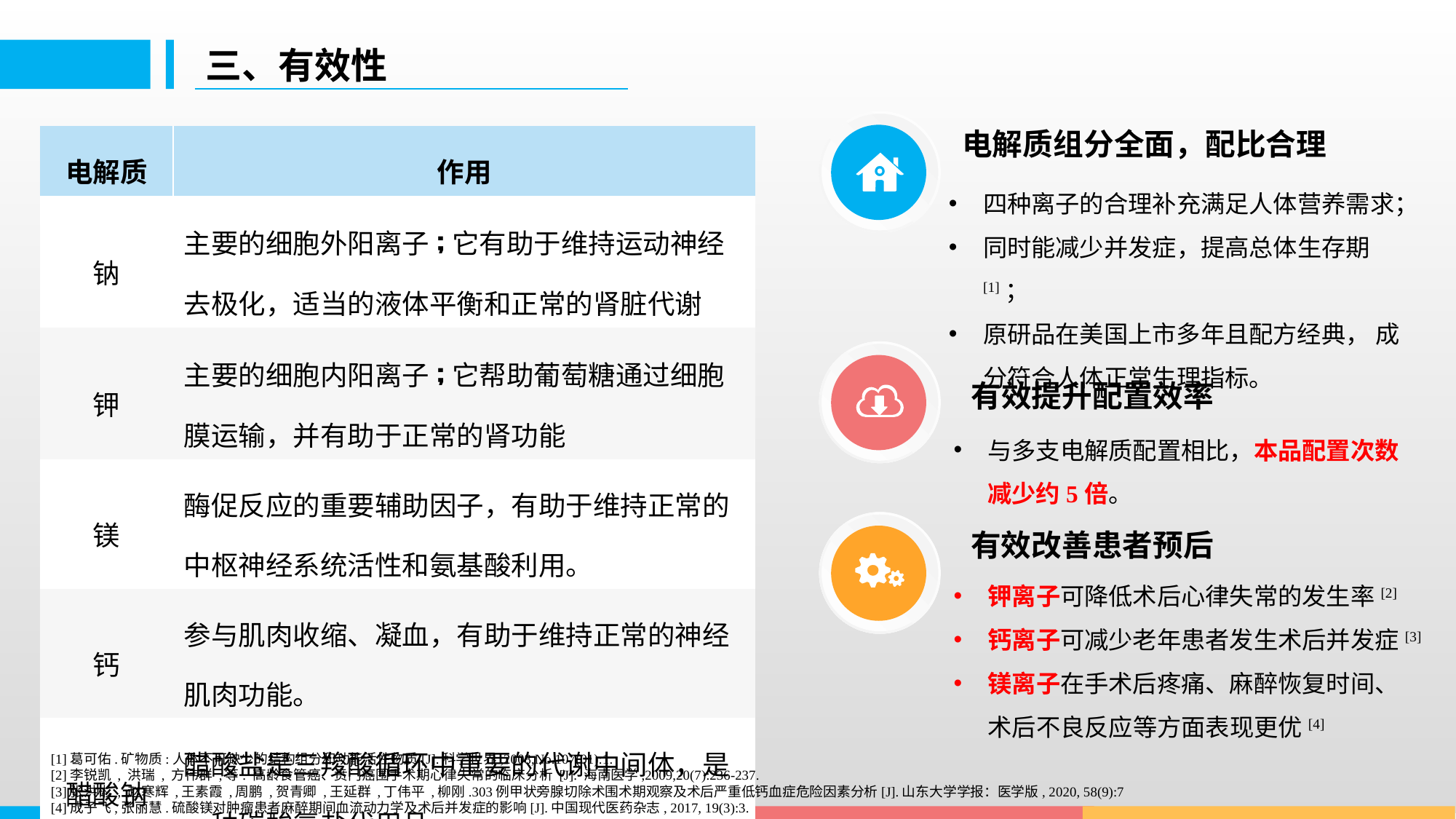

三、有效性

电解质组分全面，配比合理
| 电解质 | 作用 |
| --- | --- |
| 钠 | 主要的细胞外阳离子;它有助于维持运动神经去极化，适当的液体平衡和正常的肾脏代谢 |
| 钾 | 主要的细胞内阳离子;它帮助葡萄糖通过细胞膜运输，并有助于正常的肾功能 |
| 镁 | 酶促反应的重要辅助因子，有助于维持正常的中枢神经系统活性和氨基酸利用。 |
| 钙 | 参与肌肉收缩、凝血，有助于维持正常的神经肌肉功能。 |
| 醋酸钠 | 醋酸盐是三羧酸循环中重要的代谢中间体，是一种碳酸氢盐代用品。 |

四种离子的合理补充满足人体营养需求；
同时能减少并发症，提高总体生存期[1]；
原研品在美国上市多年且配方经典， 成分符合人体正常生理指标。

有效提升配置效率

与多支电解质配置相比，本品配置次数减少约5倍。

有效改善患者预后

钾离子可降低术后心律失常的发生率[2]
钙离子可减少老年患者发生术后并发症[3]
镁离子在手术后疼痛、麻醉恢复时间、术后不良反应等方面表现更优[4]
[1]葛可佑.矿物质:人体不可缺少的结构组分和功能活性物质[J].科学世界,2008,No.107(01):1.
[2]李锐凯 , 洪瑞 , ⽅伟群 ,等. ⾼龄⾷管癌、贲门癌围⼿术期⼼律失常的临床分析 [J]. 海南医学,2009,20(7):236-237.
[3]张洪彬 , 赵寒辉 ,王素霞 ,周鹏 ,贺青卿 ,王延群 ,丁伟平 ,柳刚.303例甲状旁腺切除术围术期观察及术后严重低钙血症危险因素分析[J].山东大学学报：医学版, 2020, 58(9):7
[4]成子飞,张丽慧.硫酸镁对肿瘤患者麻醉期间血流动力学及术后并发症的影响[J].中国现代医药杂志, 2017, 19(3):3.